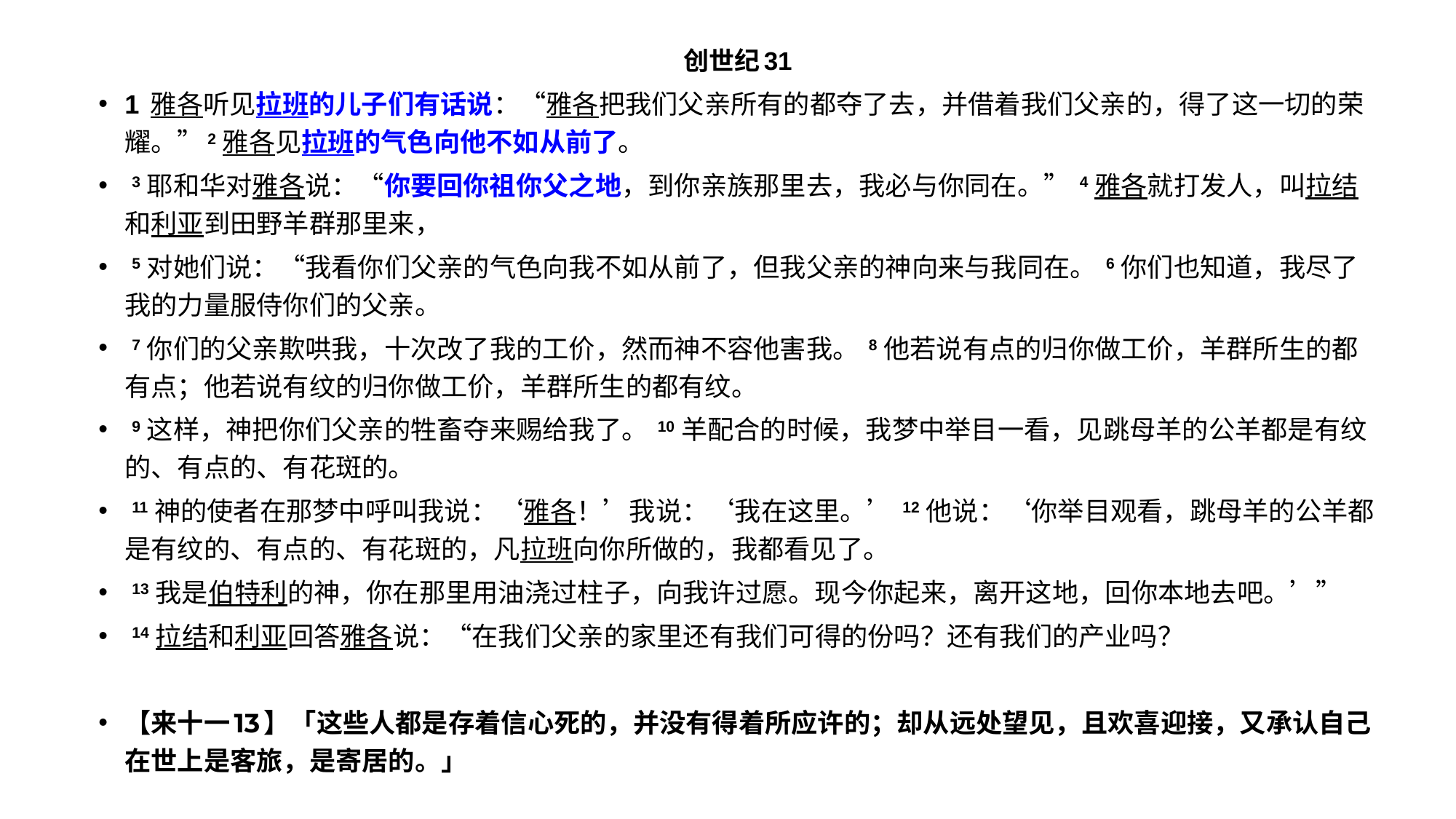

创世纪31
1 雅各听见拉班的儿子们有话说：“雅各把我们父亲所有的都夺了去，并借着我们父亲的，得了这一切的荣耀。”2 雅各见拉班的气色向他不如从前了。
 3 耶和华对雅各说：“你要回你祖你父之地，到你亲族那里去，我必与你同在。” 4 雅各就打发人，叫拉结和利亚到田野羊群那里来，
 5 对她们说：“我看你们父亲的气色向我不如从前了，但我父亲的神向来与我同在。 6 你们也知道，我尽了我的力量服侍你们的父亲。
 7 你们的父亲欺哄我，十次改了我的工价，然而神不容他害我。 8 他若说有点的归你做工价，羊群所生的都有点；他若说有纹的归你做工价，羊群所生的都有纹。
 9 这样，神把你们父亲的牲畜夺来赐给我了。 10 羊配合的时候，我梦中举目一看，见跳母羊的公羊都是有纹的、有点的、有花斑的。
 11 神的使者在那梦中呼叫我说：‘雅各！’我说：‘我在这里。’ 12 他说：‘你举目观看，跳母羊的公羊都是有纹的、有点的、有花斑的，凡拉班向你所做的，我都看见了。
 13 我是伯特利的神，你在那里用油浇过柱子，向我许过愿。现今你起来，离开这地，回你本地去吧。’”
 14 拉结和利亚回答雅各说：“在我们父亲的家里还有我们可得的份吗？还有我们的产业吗？

【来十一13】「这些人都是存着信心死的，并没有得着所应许的；却从远处望见，且欢喜迎接，又承认自己在世上是客旅，是寄居的。」